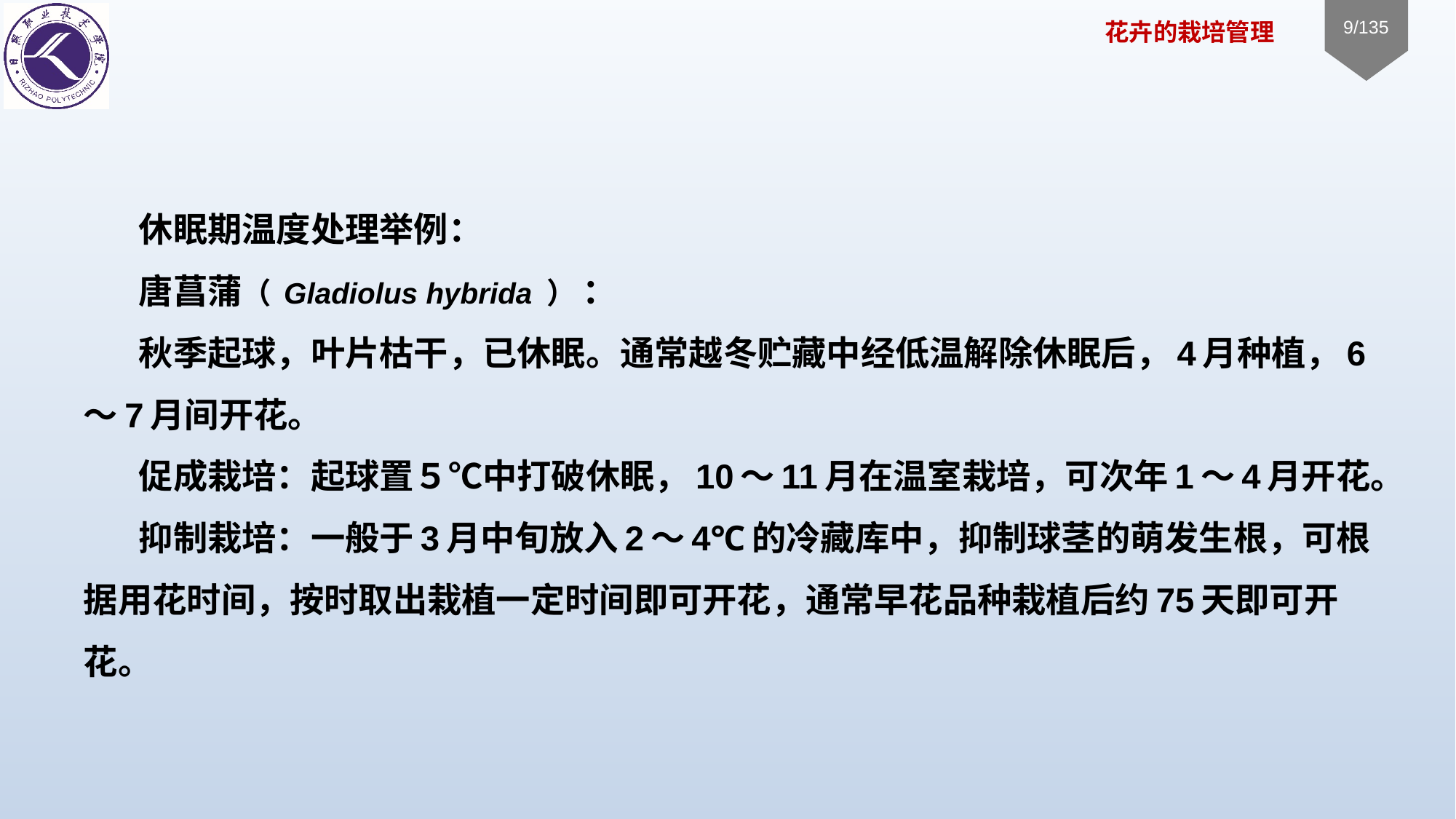

休眠期温度处理举例：
唐菖蒲（ Gladiolus hybrida ） ：
秋季起球，叶片枯干，已休眠。通常越冬贮藏中经低温解除休眠后，4月种植，6～7月间开花。
促成栽培：起球置５℃中打破休眠，10～11月在温室栽培，可次年1～4月开花。
抑制栽培：一般于3月中旬放入2～4℃的冷藏库中，抑制球茎的萌发生根，可根据用花时间，按时取出栽植一定时间即可开花，通常早花品种栽植后约75天即可开花。